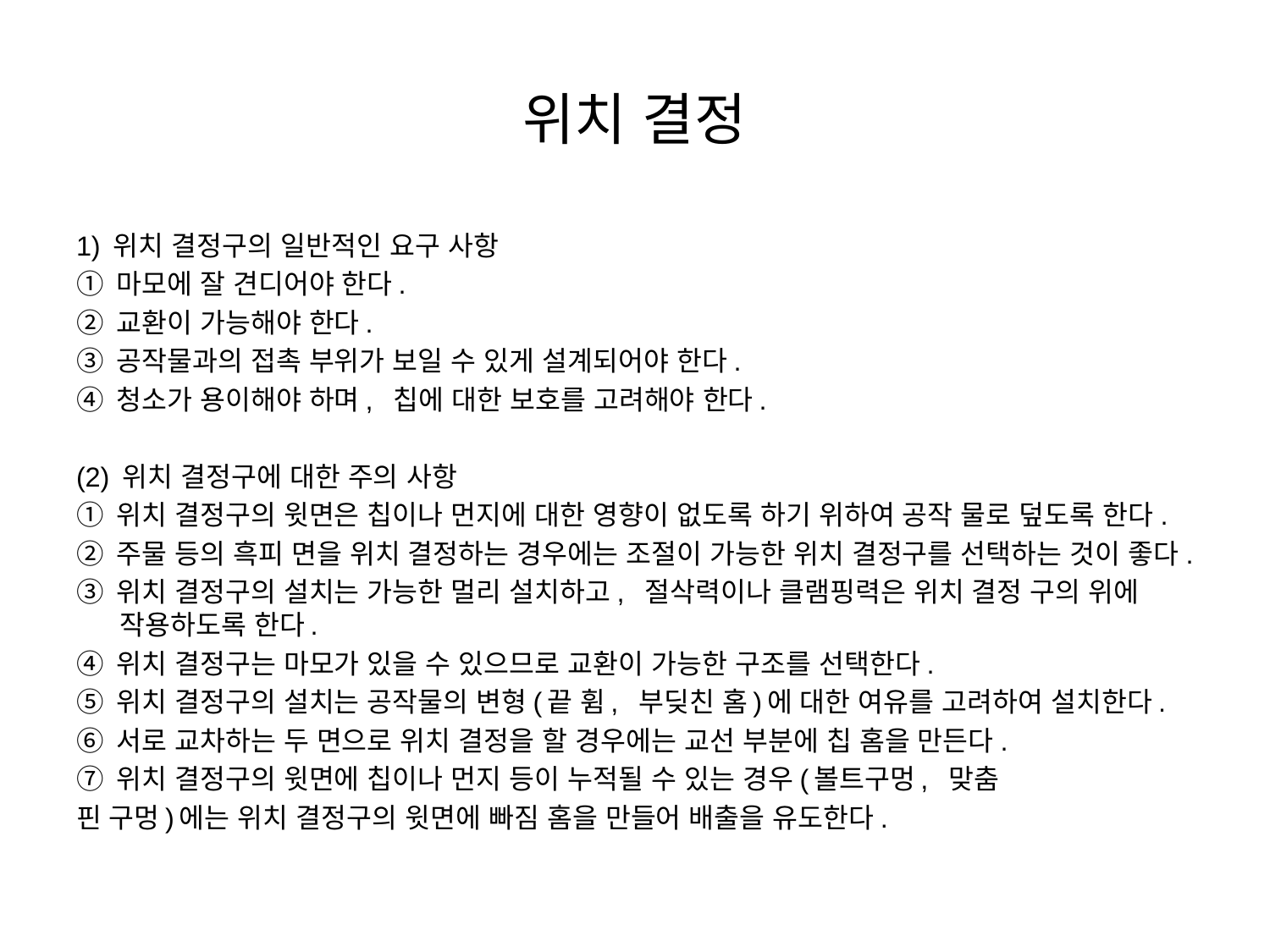

# 위치 결정
1) 위치 결정구의 일반적인 요구 사항
① 마모에 잘 견디어야 한다.
② 교환이 가능해야 한다.
③ 공작물과의 접촉 부위가 보일 수 있게 설계되어야 한다.
④ 청소가 용이해야 하며,  칩에 대한 보호를 고려해야 한다.

(2) 위치 결정구에 대한 주의 사항
① 위치 결정구의 윗면은 칩이나 먼지에 대한 영향이 없도록 하기 위하여 공작 물로 덮도록 한다.
② 주물 등의 흑피 면을 위치 결정하는 경우에는 조절이 가능한 위치 결정구를 선택하는 것이 좋다.
③ 위치 결정구의 설치는 가능한 멀리 설치하고,  절삭력이나 클램핑력은 위치 결정 구의 위에 작용하도록 한다.
④ 위치 결정구는 마모가 있을 수 있으므로 교환이 가능한 구조를 선택한다.
⑤ 위치 결정구의 설치는 공작물의 변형(끝 휨,  부딪친 홈)에 대한 여유를 고려하여 설치한다.
⑥ 서로 교차하는 두 면으로 위치 결정을 할 경우에는 교선 부분에 칩 홈을 만든다.
⑦ 위치 결정구의 윗면에 칩이나 먼지 등이 누적될 수 있는 경우(볼트구멍,  맞춤
핀 구멍)에는 위치 결정구의 윗면에 빠짐 홈을 만들어 배출을 유도한다.